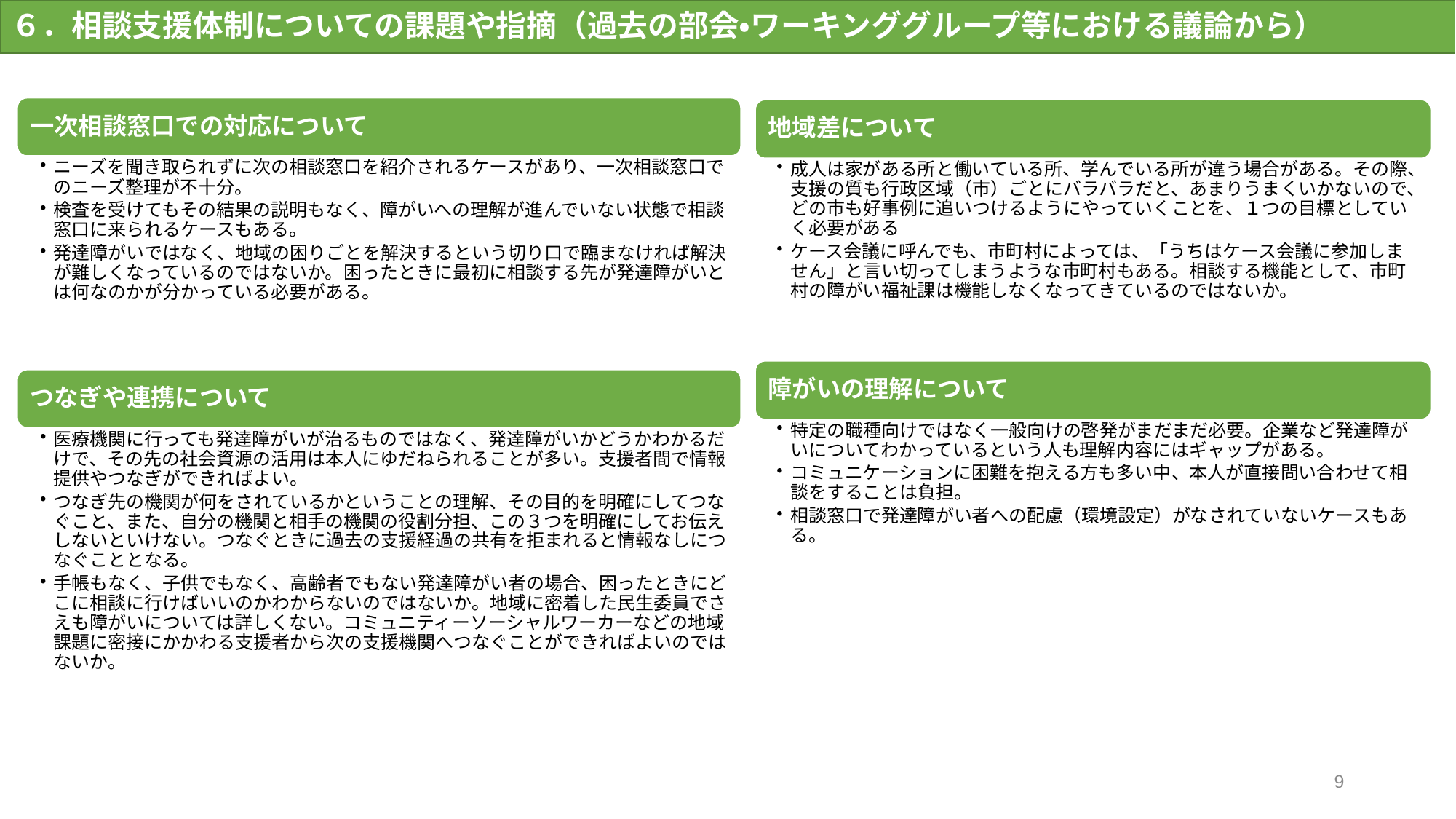

６．相談支援体制についての課題や指摘（過去の部会・ワーキンググループ等における議論から）
一次相談窓口での対応について
ニーズを聞き取られずに次の相談窓口を紹介されるケースがあり、一次相談窓口でのニーズ整理が不十分。
検査を受けてもその結果の説明もなく、障がいへの理解が進んでいない状態で相談窓口に来られるケースもある。
発達障がいではなく、地域の困りごとを解決するという切り口で臨まなければ解決が難しくなっているのではないか。困ったときに最初に相談する先が発達障がいとは何なのかが分かっている必要がある。
つなぎや連携について
医療機関に行っても発達障がいが治るものではなく、発達障がいかどうかわかるだけで、その先の社会資源の活用は本人にゆだねられることが多い。支援者間で情報提供やつなぎができればよい。
つなぎ先の機関が何をされているかということの理解、その目的を明確にしてつなぐこと、また、自分の機関と相手の機関の役割分担、この３つを明確にしてお伝えしないといけない。つなぐときに過去の支援経過の共有を拒まれると情報なしにつなぐこととなる。
手帳もなく、子供でもなく、高齢者でもない発達障がい者の場合、困ったときにどこに相談に行けばいいのかわからないのではないか。地域に密着した民生委員でさえも障がいについては詳しくない。コミュニティーソーシャルワーカーなどの地域課題に密接にかかわる支援者から次の支援機関へつなぐことができればよいのではないか。
地域差について
成人は家がある所と働いている所、学んでいる所が違う場合がある。その際、支援の質も行政区域（市）ごとにバラバラだと、あまりうまくいかないので、どの市も好事例に追いつけるようにやっていくことを、１つの目標としていく必要がある
ケース会議に呼んでも、市町村によっては、「うちはケース会議に参加しません」と言い切ってしまうような市町村もある。相談する機能として、市町村の障がい福祉課は機能しなくなってきているのではないか。
障がいの理解について
特定の職種向けではなく一般向けの啓発がまだまだ必要。企業など発達障がいについてわかっているという人も理解内容にはギャップがある。
コミュニケーションに困難を抱える方も多い中、本人が直接問い合わせて相談をすることは負担。
相談窓口で発達障がい者への配慮（環境設定）がなされていないケースもある。
9